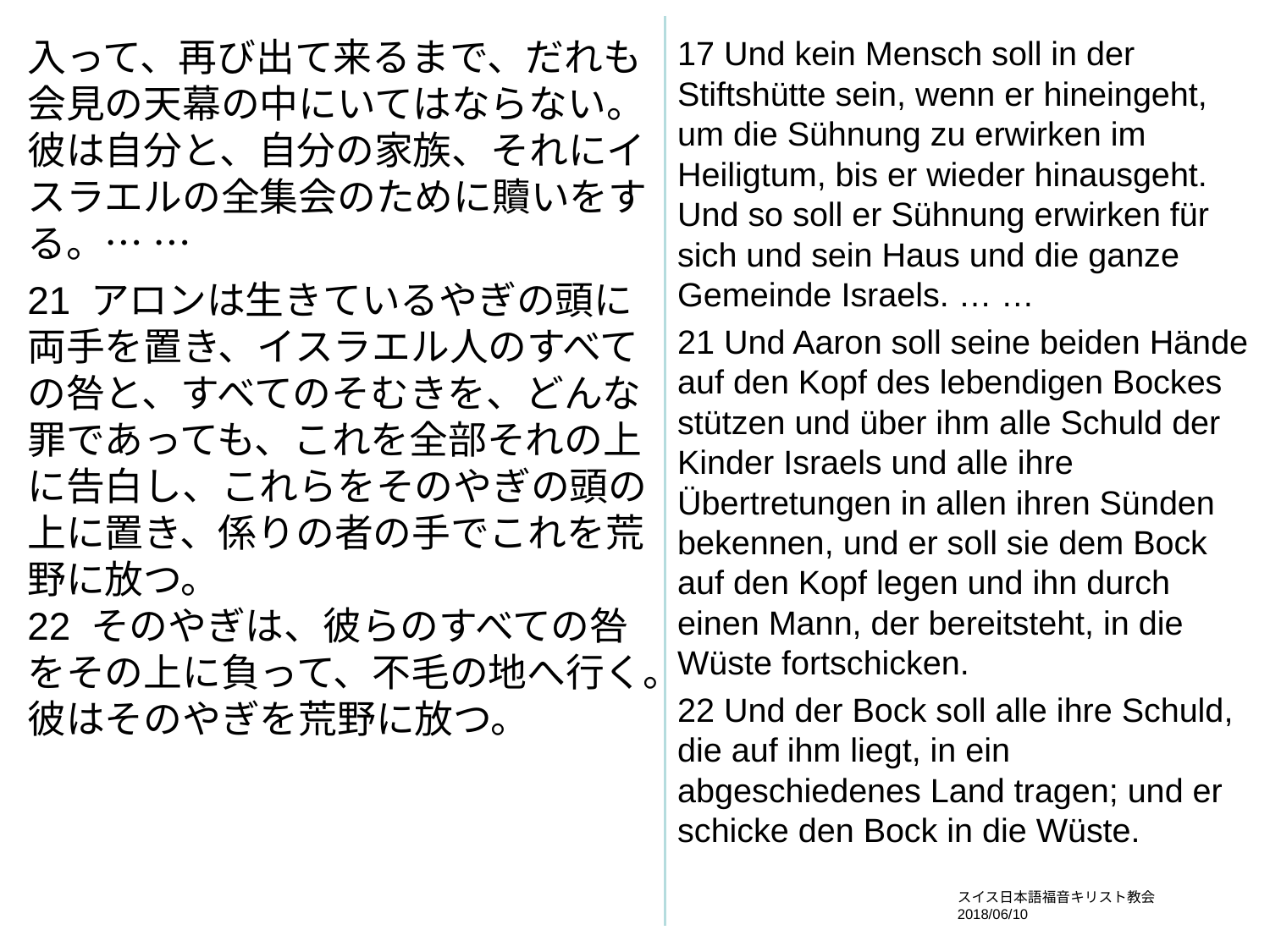

入って、再び出て来るまで、だれも会見の天幕の中にいてはならない。彼は自分と、自分の家族、それにイスラエルの全集会のために贖いをする。… …
21 アロンは生きているやぎの頭に両手を置き、イスラエル人のすべての咎と、すべてのそむきを、どんな罪であっても、これを全部それの上に告白し、これらをそのやぎの頭の上に置き、係りの者の手でこれを荒野に放つ。
22 そのやぎは、彼らのすべての咎をその上に負って、不毛の地へ行く。彼はそのやぎを荒野に放つ。
17 Und kein Mensch soll in der Stiftshütte sein, wenn er hineingeht, um die Sühnung zu erwirken im Heiligtum, bis er wieder hinausgeht. Und so soll er Sühnung erwirken für sich und sein Haus und die ganze Gemeinde Israels. … …
21 Und Aaron soll seine beiden Hände auf den Kopf des lebendigen Bockes stützen und über ihm alle Schuld der Kinder Israels und alle ihre Übertretungen in allen ihren Sünden bekennen, und er soll sie dem Bock auf den Kopf legen und ihn durch einen Mann, der bereitsteht, in die Wüste fortschicken.
22 Und der Bock soll alle ihre Schuld, die auf ihm liegt, in ein abgeschiedenes Land tragen; und er schicke den Bock in die Wüste.
スイス日本語福音キリスト教会　2018/06/10